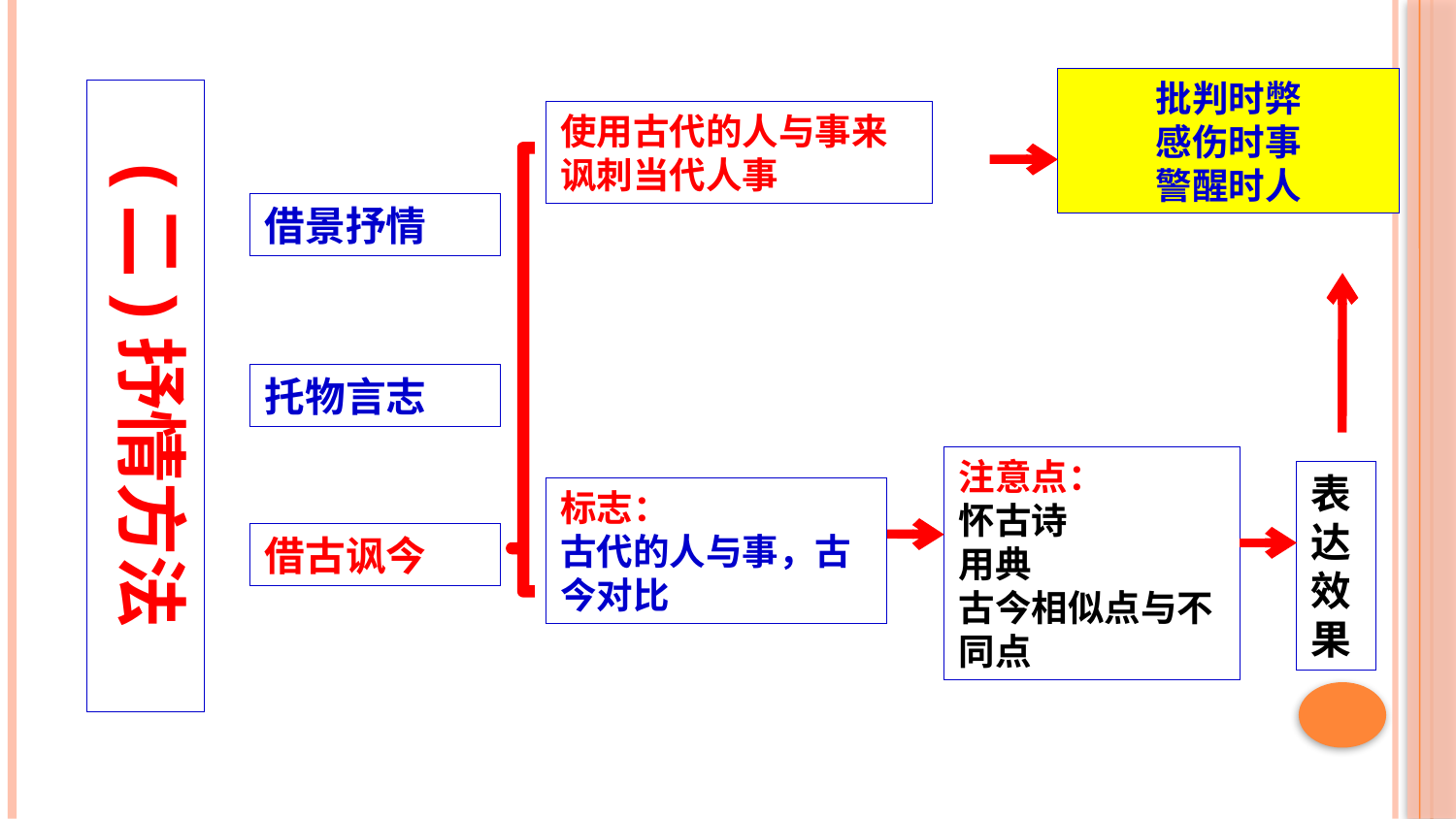

批判时弊
感伤时事
警醒时人
(二)抒情方法
使用古代的人与事来讽刺当代人事

借景抒情
托物言志
注意点：
怀古诗
用典
古今相似点与不同点
表达效果
标志：
古代的人与事，古今对比
借古讽今